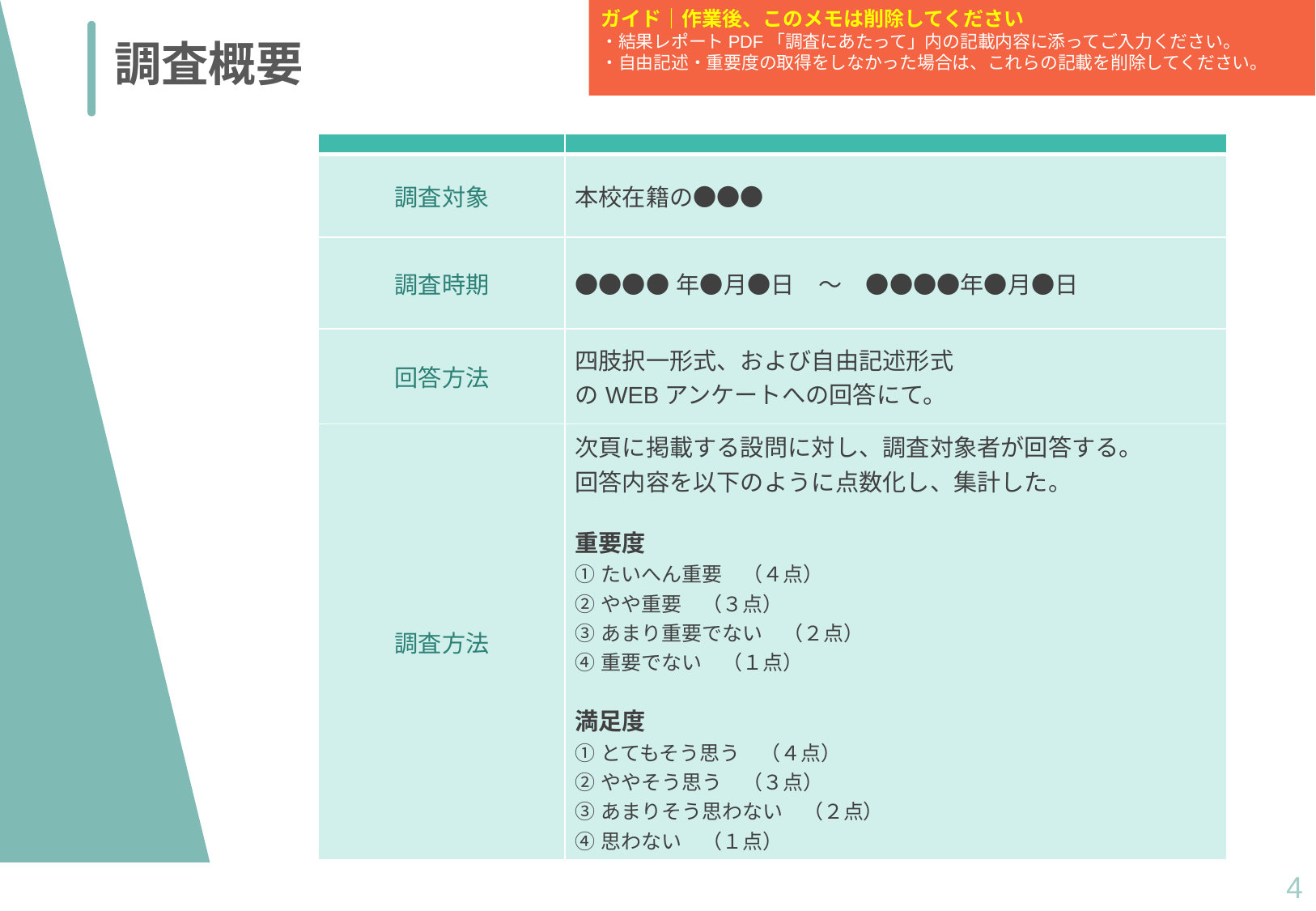

ガイド｜作業後、このメモは削除してください
・結果レポートPDF「調査にあたって」内の記載内容に添ってご入力ください。
・自由記述・重要度の取得をしなかった場合は、これらの記載を削除してください。

調査概要
|  |  |
| --- | --- |
| 調査対象 | 本校在籍の●●● |
| 調査時期 | ●●●●年●月●日　～　●●●●年●月●日 |
| 回答方法 | 四肢択一形式、および自由記述形式 のWEBアンケートへの回答にて。 |
| 調査方法 | 次頁に掲載する設問に対し、調査対象者が回答する。 回答内容を以下のように点数化し、集計した。 重要度 ①たいへん重要　（４点） ②やや重要　（３点） ③あまり重要でない　（２点） ④重要でない　（１点） 満足度 ①とてもそう思う　（４点） ②ややそう思う　（３点） ③あまりそう思わない　（２点） ④思わない　（１点） |